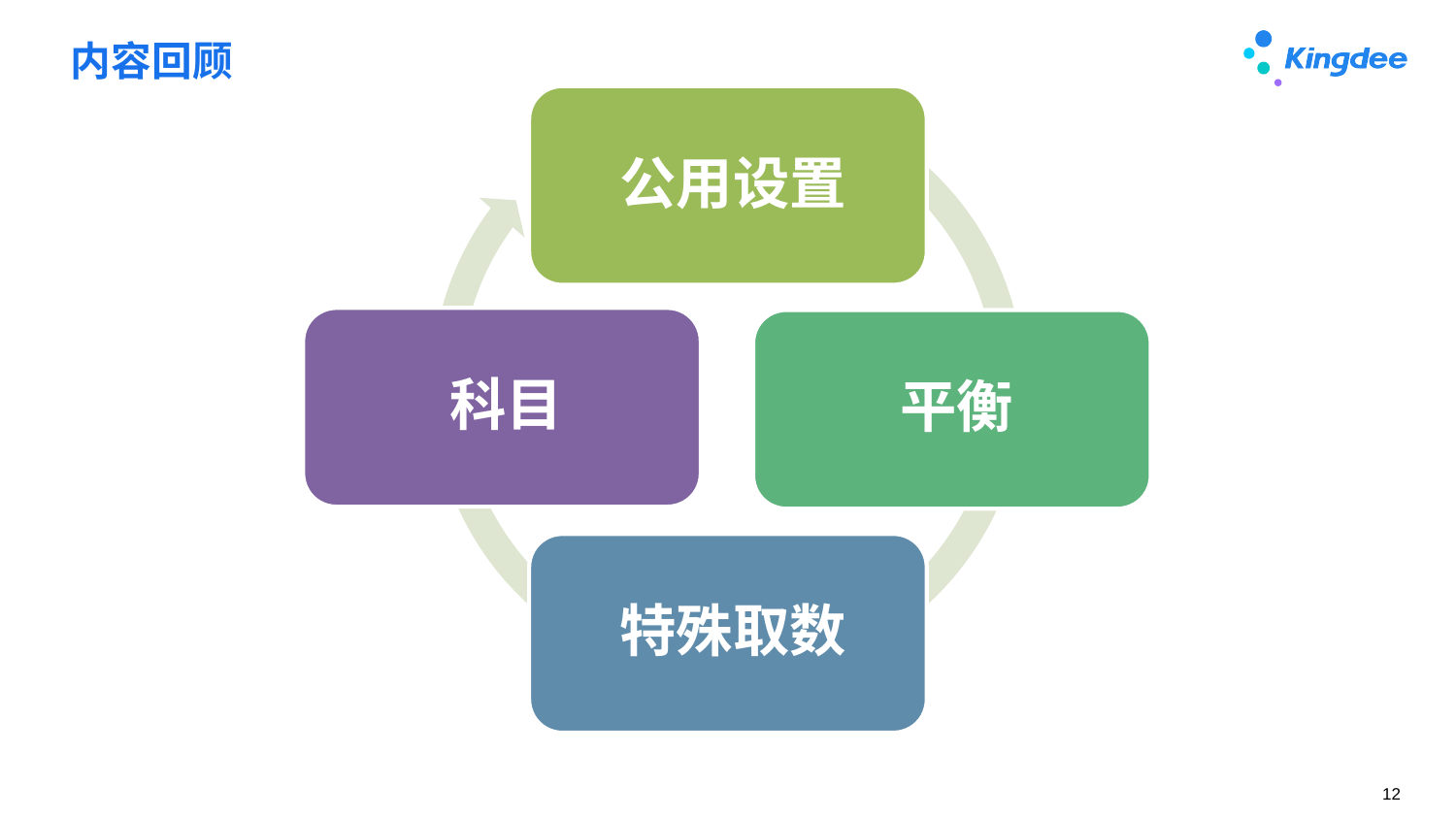

# 内容回顾
公用设置
平衡
特殊取数
科目

固定资初始数据